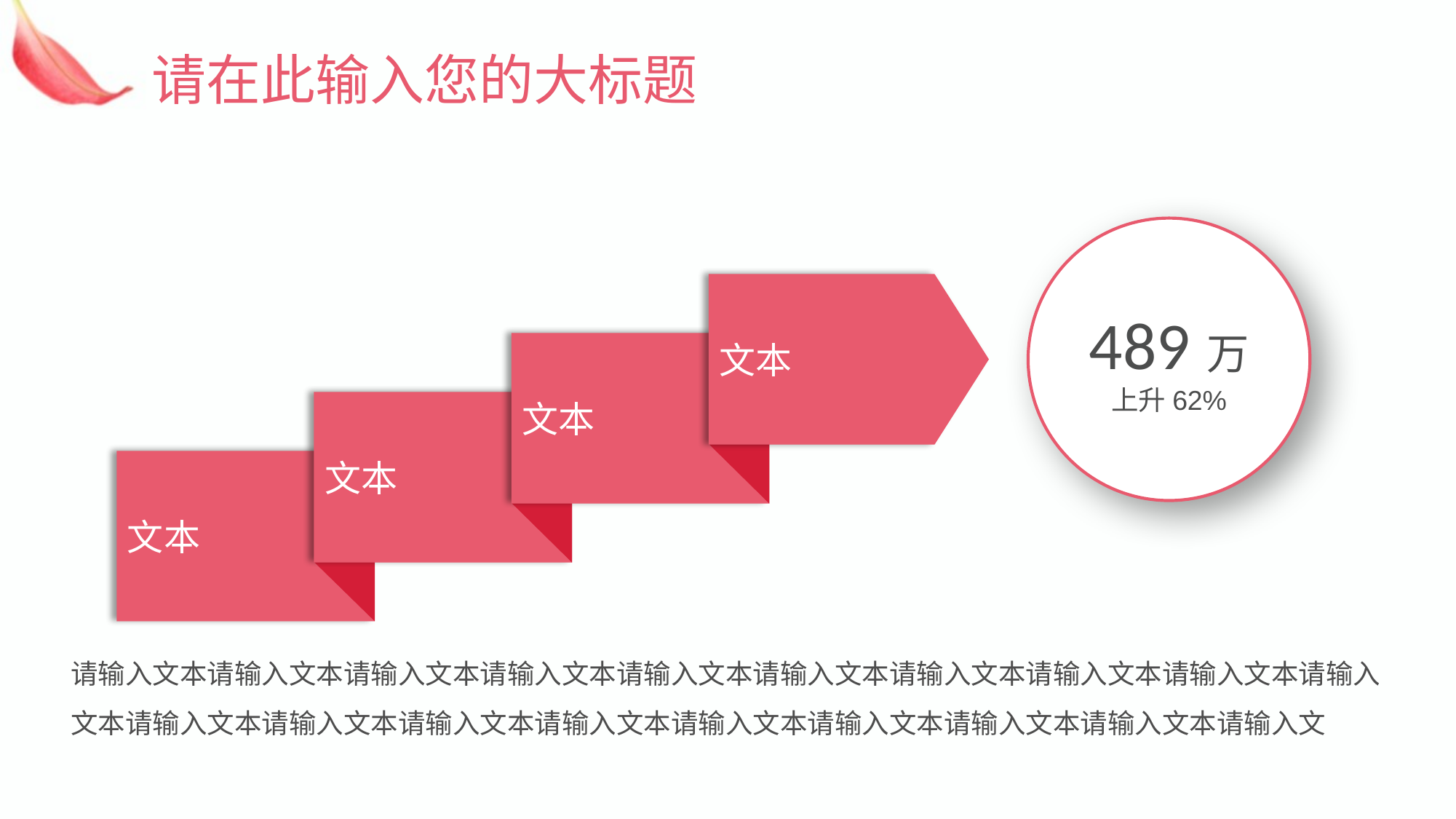

# 请在此输入您的大标题
489万
上升62%
文本
文本
文本

文本

请输入文本请输入文本请输入文本请输入文本请输入文本请输入文本请输入文本请输入文本请输入文本请输入文本请输入文本请输入文本请输入文本请输入文本请输入文本请输入文本请输入文本请输入文本请输入文